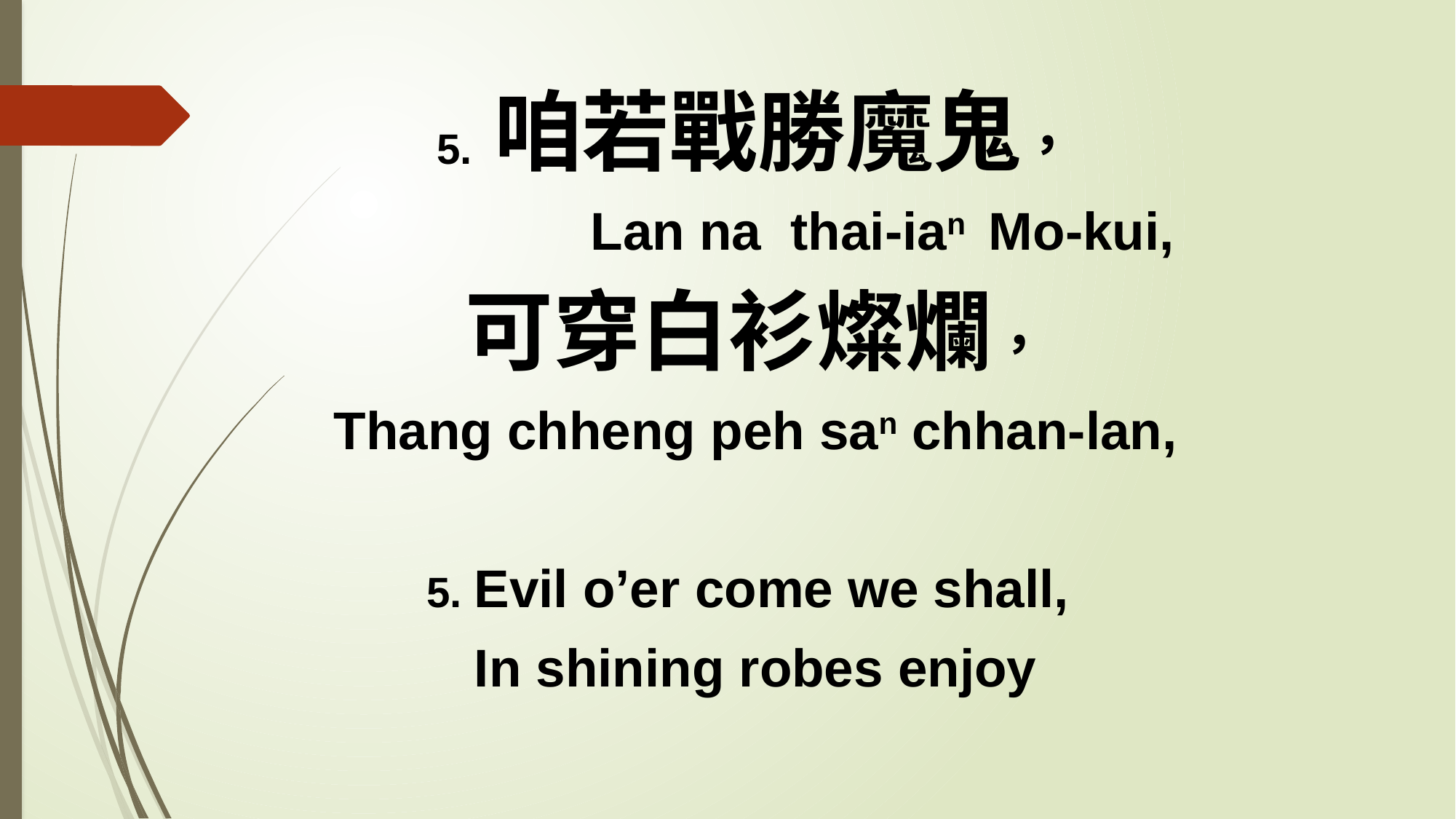

5. 咱若戰勝魔鬼，
                             Lan na  thai-ian  Mo-kui,
可穿白衫燦爛，
Thang chheng peh san chhan-lan,

5. Evil o’er come we shall,
In shining robes enjoy